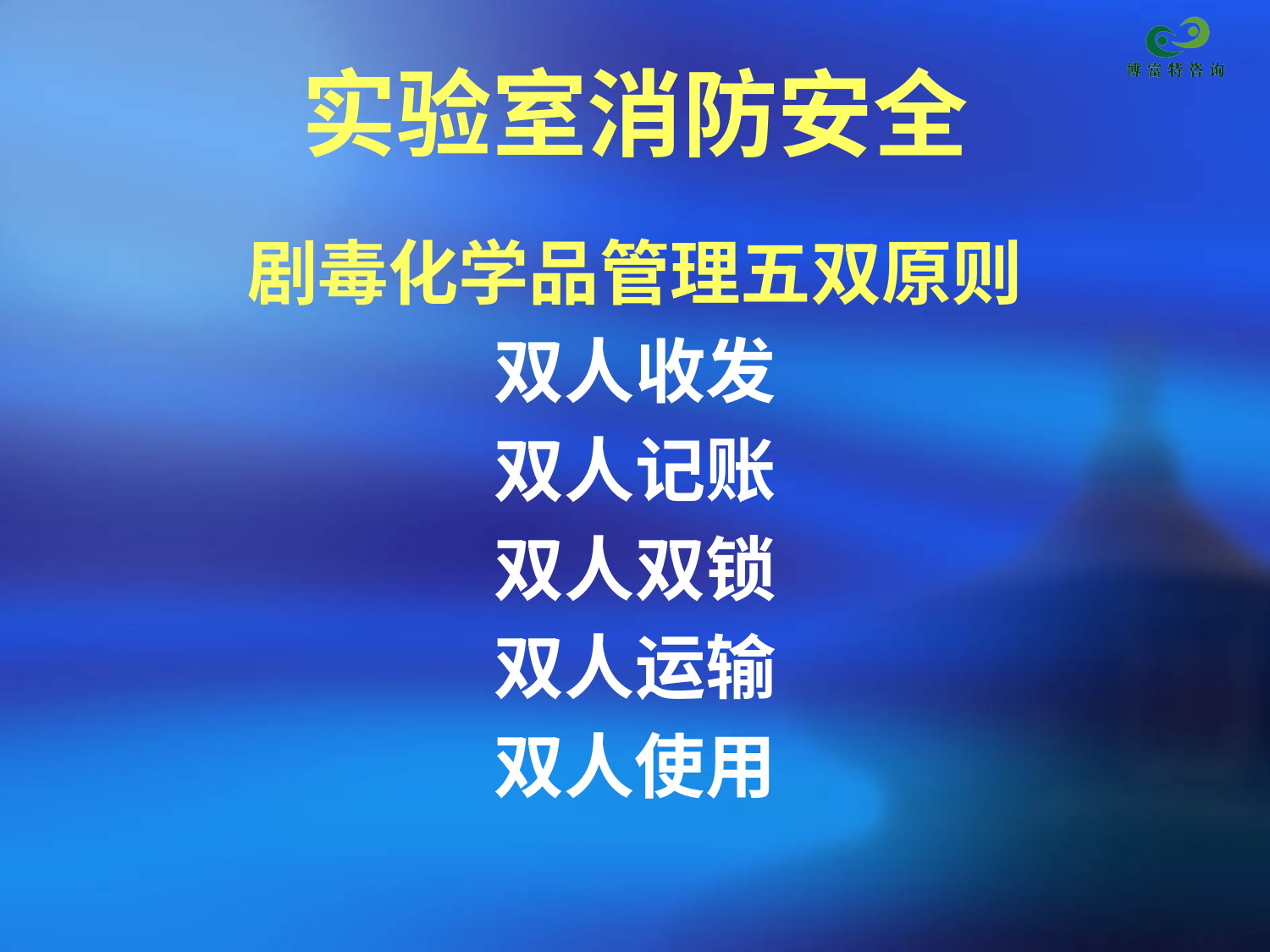

# 实验室消防安全
剧毒化学品管理五双原则
双人收发
双人记账
双人双锁
双人运输
双人使用